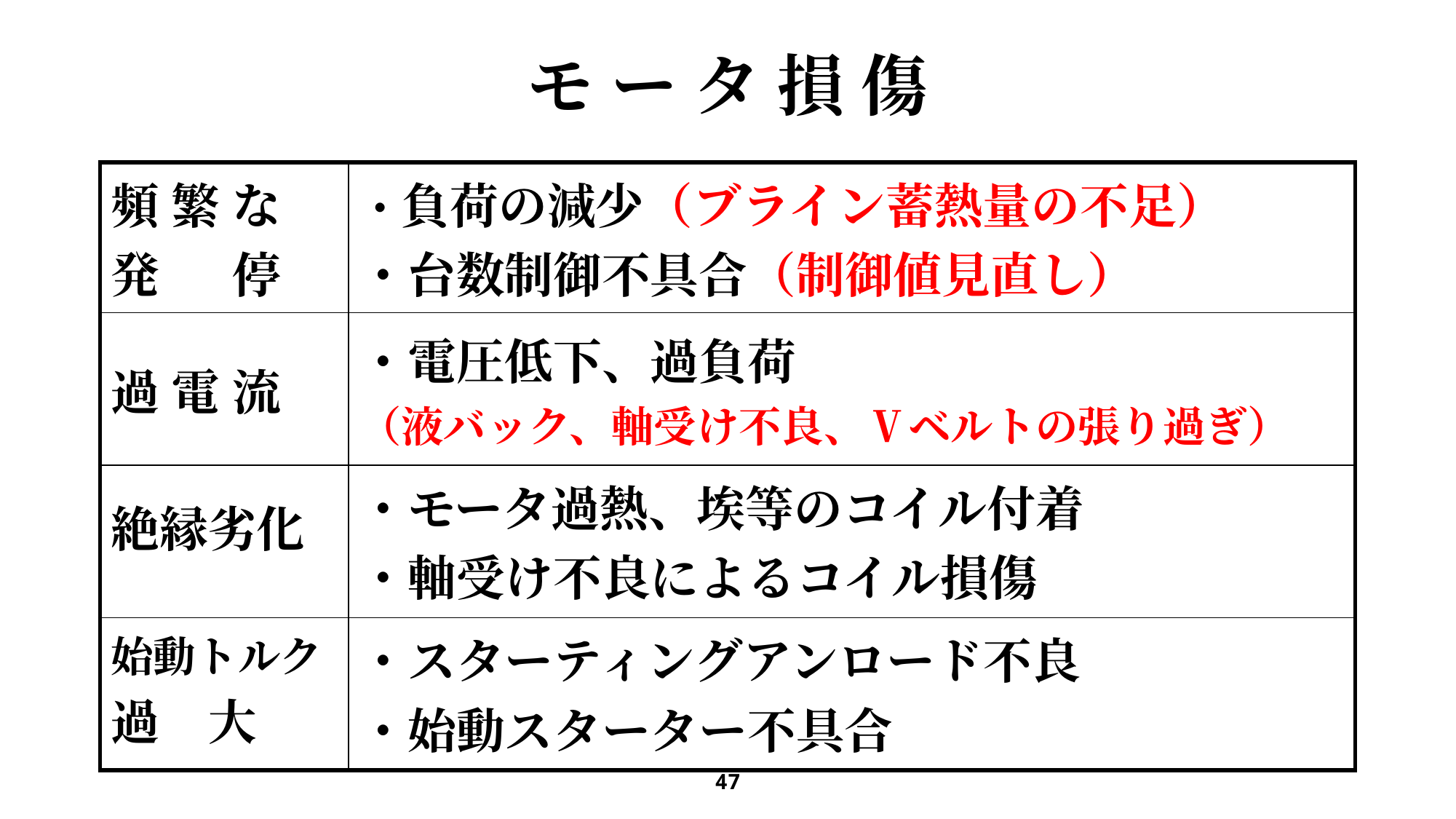

# モ ー タ 損 傷
| 頻 繁 な 発 　 停 | ・負荷の減少（ブライン蓄熱量の不足） ・台数制御不具合（制御値見直し）荷の減少（イ |
| --- | --- |
| 過 電 流 | ・電圧低下、過負荷 （液バック、軸受け不良、Ⅴベルトの張り過ぎ） |
| 絶縁劣化 | ・モータ過熱、埃等のコイル付着 ・軸受け不良によるコイル損傷 |
| 始動トルク 過　大 | ・スターティングアンロード不良 ・始動スターター不具合 |
47